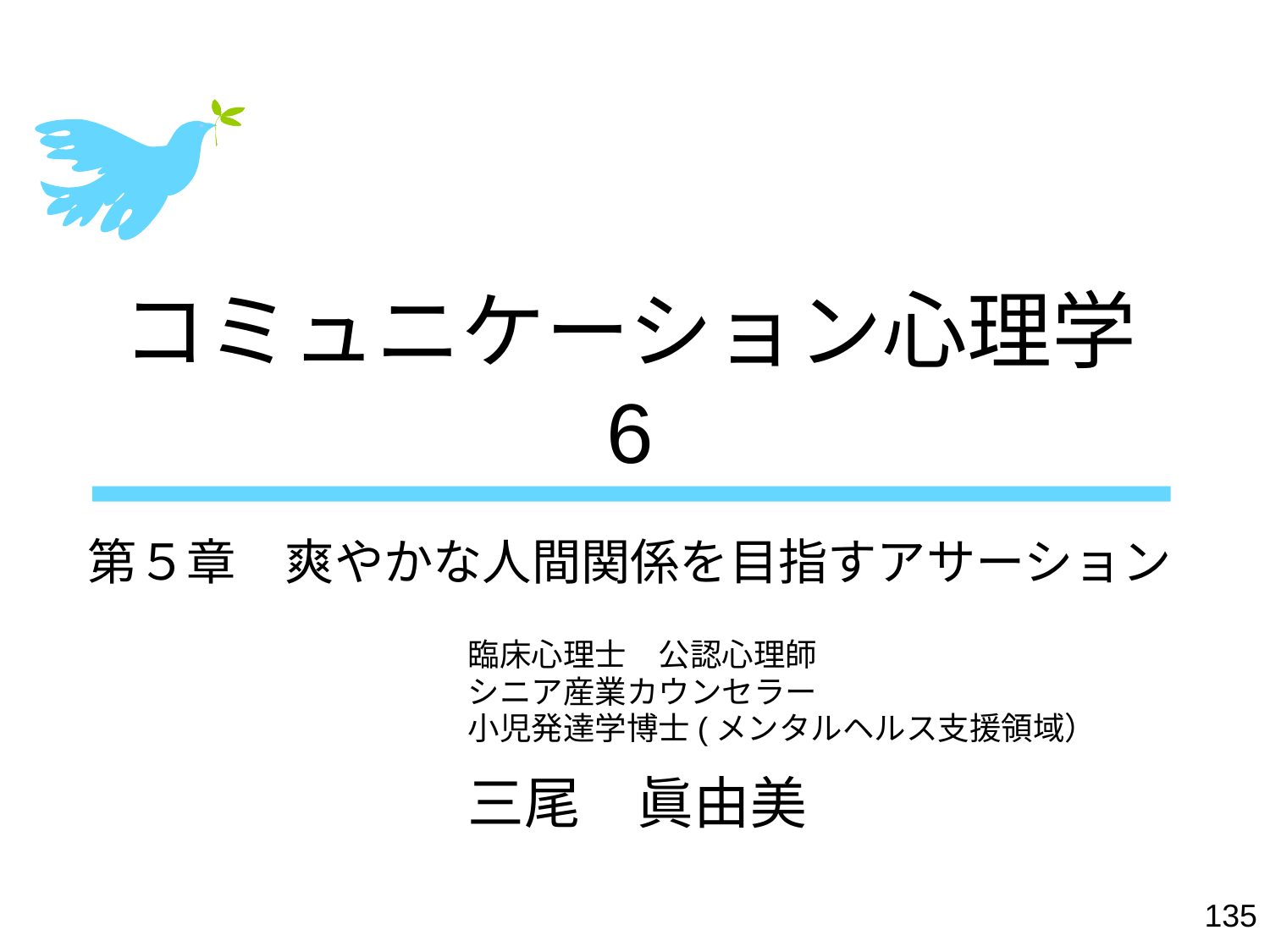

# コミュニケーション心理学 6
第５章　爽やかな人間関係を目指すアサーション

臨床心理士　公認心理師
シニア産業カウンセラー
小児発達学博士(メンタルヘルス支援領域）

三尾　眞由美
135